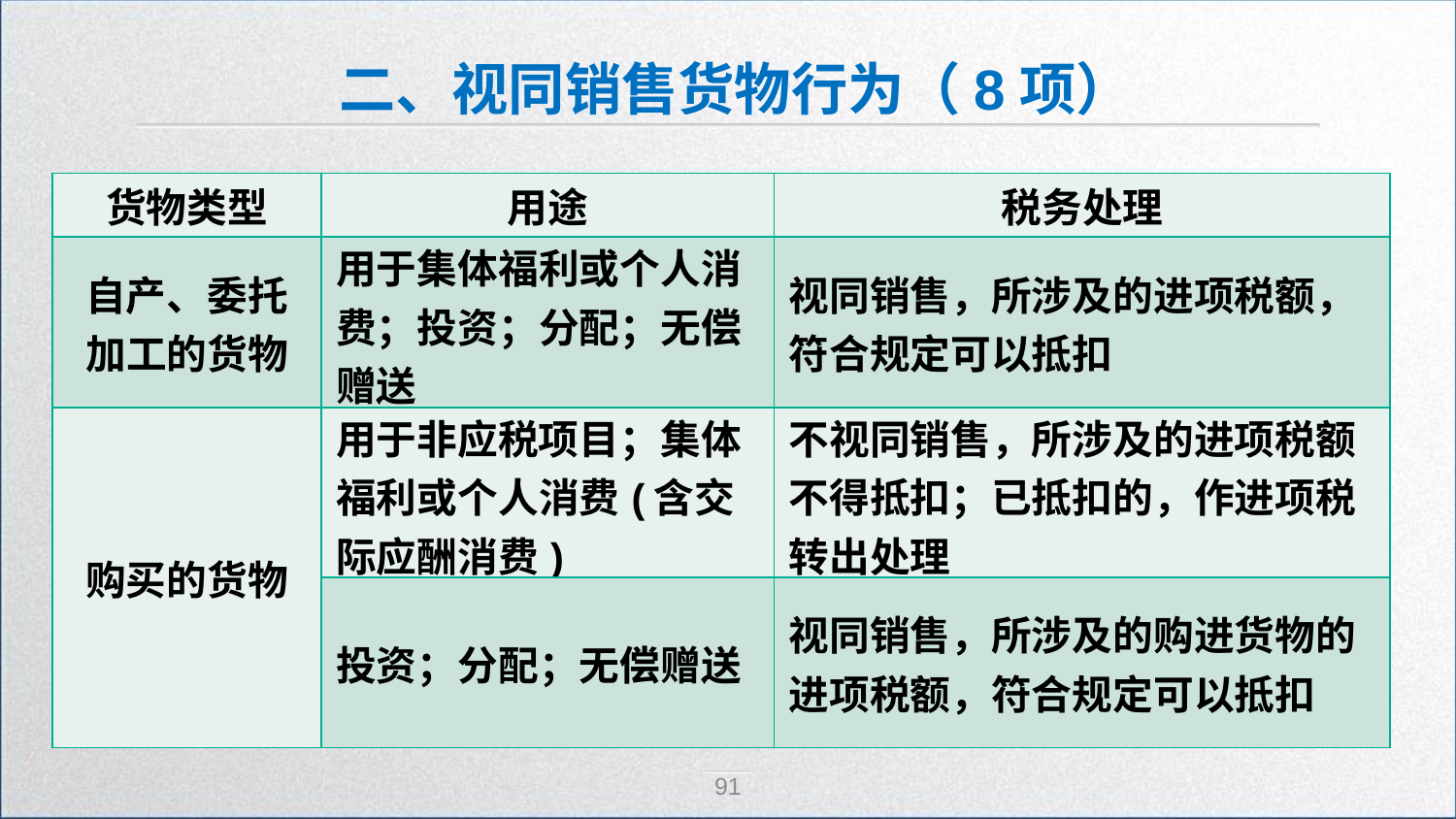

二、视同销售货物行为（8项）
| 货物类型 | 用途 | 税务处理 |
| --- | --- | --- |
| 自产、委托加工的货物 | 用于集体福利或个人消费；投资；分配；无偿赠送 | 视同销售，所涉及的进项税额，符合规定可以抵扣 |
| 购买的货物 | 用于非应税项目；集体福利或个人消费(含交际应酬消费) | 不视同销售，所涉及的进项税额不得抵扣；已抵扣的，作进项税转出处理 |
|  | 投资；分配；无偿赠送 | 视同销售，所涉及的购进货物的进项税额，符合规定可以抵扣 |
91